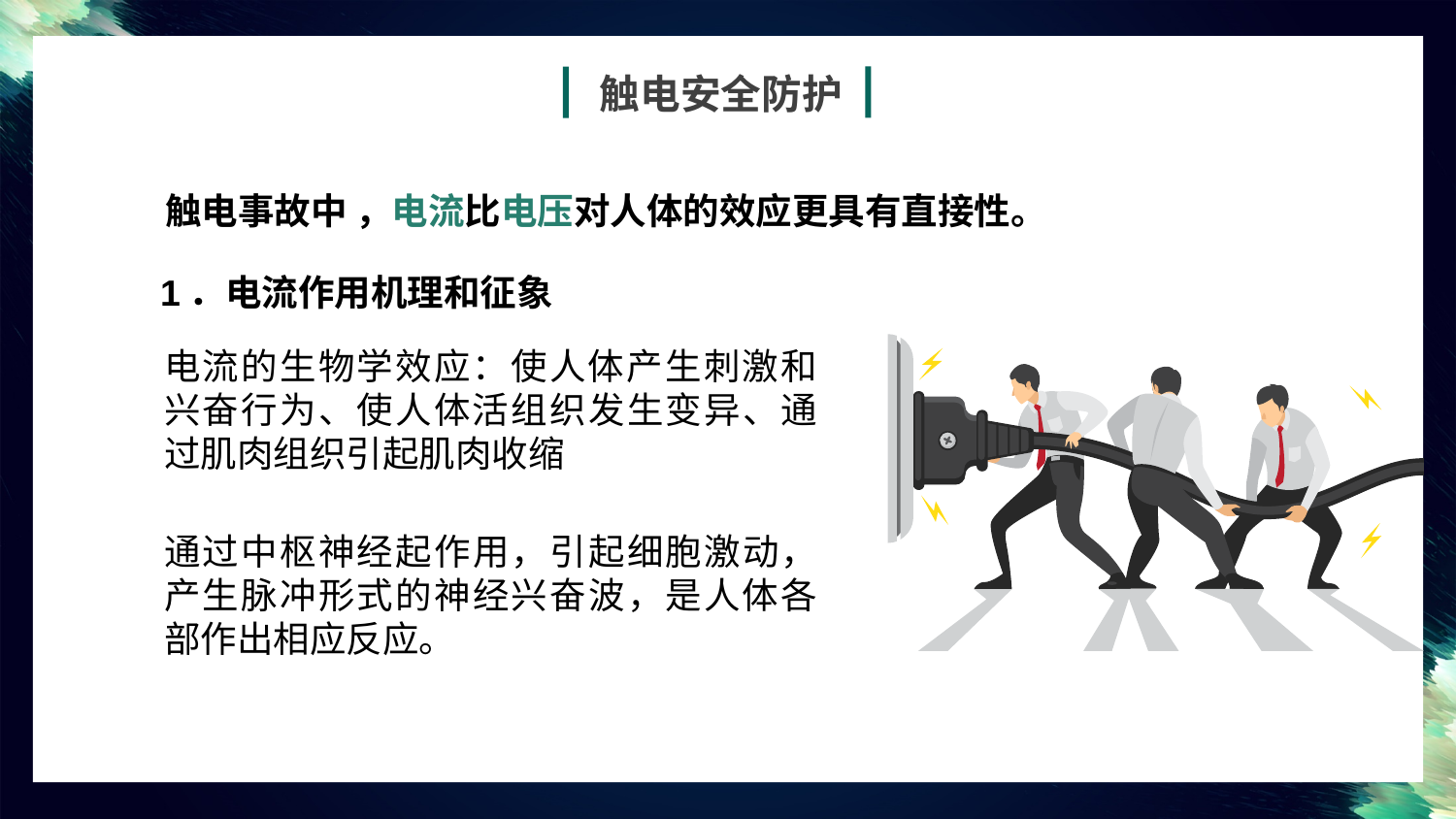

触电安全防护

触电事故中 ，电流比电压对人体的效应更具有直接性。
1．电流作用机理和征象

电流的生物学效应：使人体产生刺激和兴奋行为、使人体活组织发生变异、通过肌肉组织引起肌肉收缩
通过中枢神经起作用，引起细胞激动，产生脉冲形式的神经兴奋波，是人体各部作出相应反应。